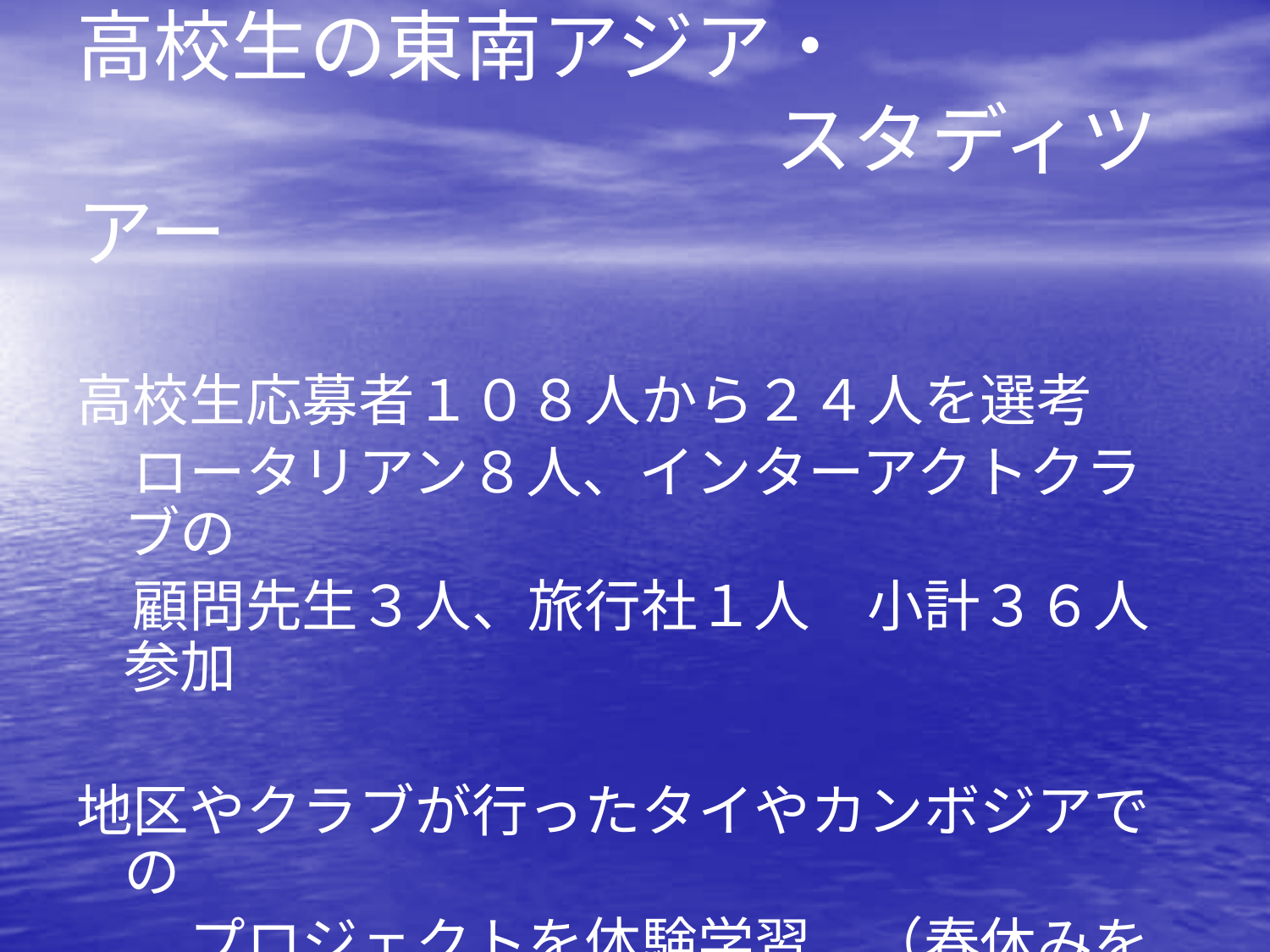

# 高校生の東南アジア・ 　　　　　　　　　スタディツアー
高校生応募者１０８人から２４人を選考
　ロータリアン８人、インターアクトクラブの
　顧問先生３人、旅行社１人　小計３６人参加

地区やクラブが行ったタイやカンボジアでの
　　プロジェクトを体験学習　（春休みを利用）